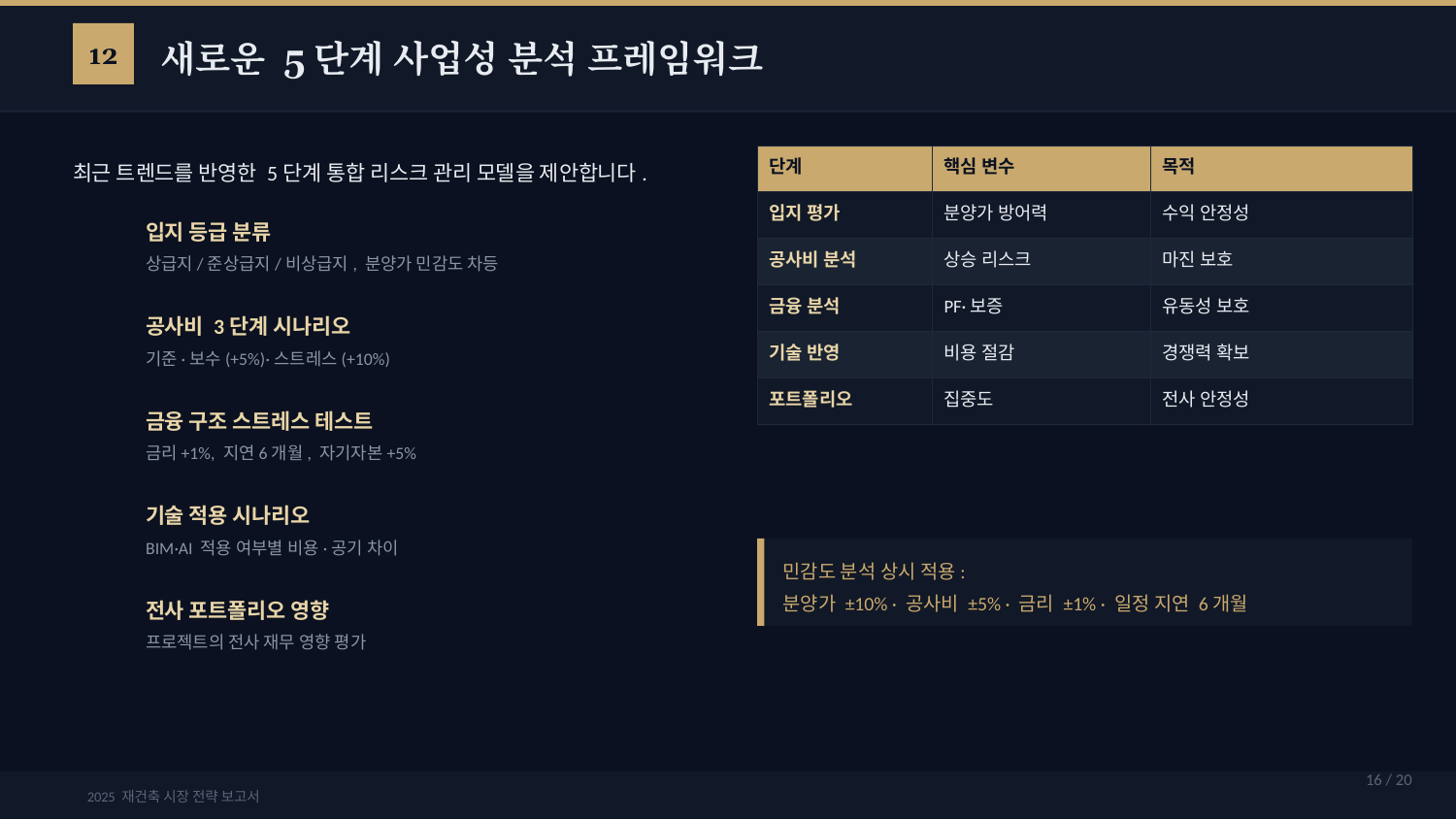

새로운 5단계 사업성 분석 프레임워크

12

최근 트렌드를 반영한 5단계 통합 리스크 관리 모델을 제안합니다.
| 단계 | 핵심 변수 | 목적 |
| --- | --- | --- |
| 입지 평가 | 분양가 방어력 | 수익 안정성 |
| 공사비 분석 | 상승 리스크 | 마진 보호 |
| 금융 분석 | PF·보증 | 유동성 보호 |
| 기술 반영 | 비용 절감 | 경쟁력 확보 |
| 포트폴리오 | 집중도 | 전사 안정성 |
입지 등급 분류

1
상급지/준상급지/비상급지, 분양가 민감도 차등
공사비 3단계 시나리오

2
기준·보수(+5%)·스트레스(+10%)
금융 구조 스트레스 테스트

3
금리+1%, 지연6개월, 자기자본+5%
기술 적용 시나리오

4
BIM·AI 적용 여부별 비용·공기 차이

민감도 분석 상시 적용:
분양가 ±10% · 공사비 ±5% · 금리 ±1% · 일정 지연 6개월
전사 포트폴리오 영향

5
프로젝트의 전사 재무 영향 평가
16 / 20

2025 재건축 시장 전략 보고서